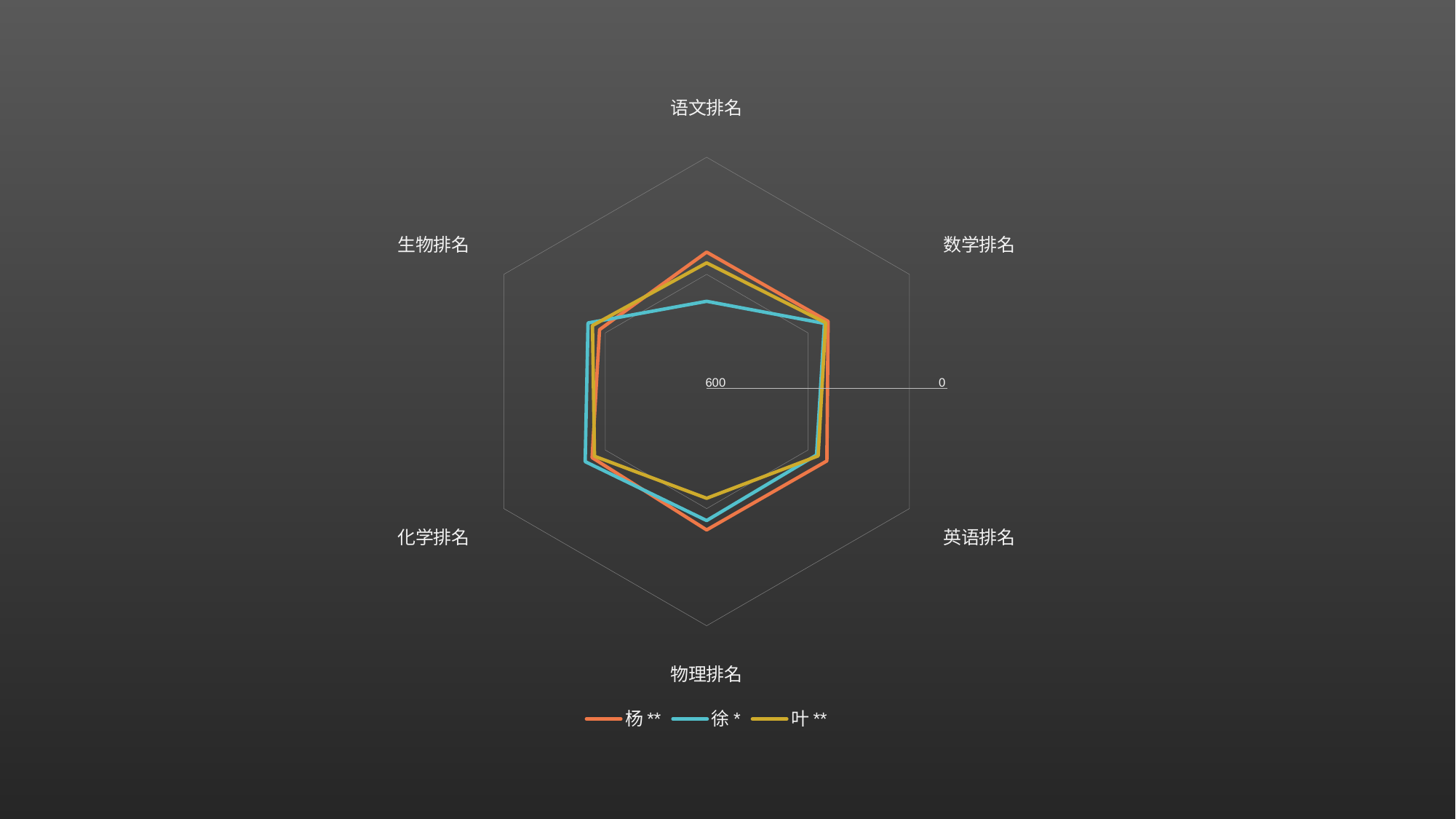

### Chart

| Category | 杨** | 徐* | 叶** |
|---|---|---|---|
| 语文排名 | 595.0 | 385.0 | 549.0 |
| 数学排名 | 599.0 | 581.0 | 587.0 |
| 英语排名 | 593.0 | 542.0 | 550.0 |
| 物理排名 | 591.0 | 551.0 | 456.0 |
| 化学排名 | 565.0 | 599.0 | 553.0 |
| 生物排名 | 528.0 | 585.0 | 563.0 |
600
0